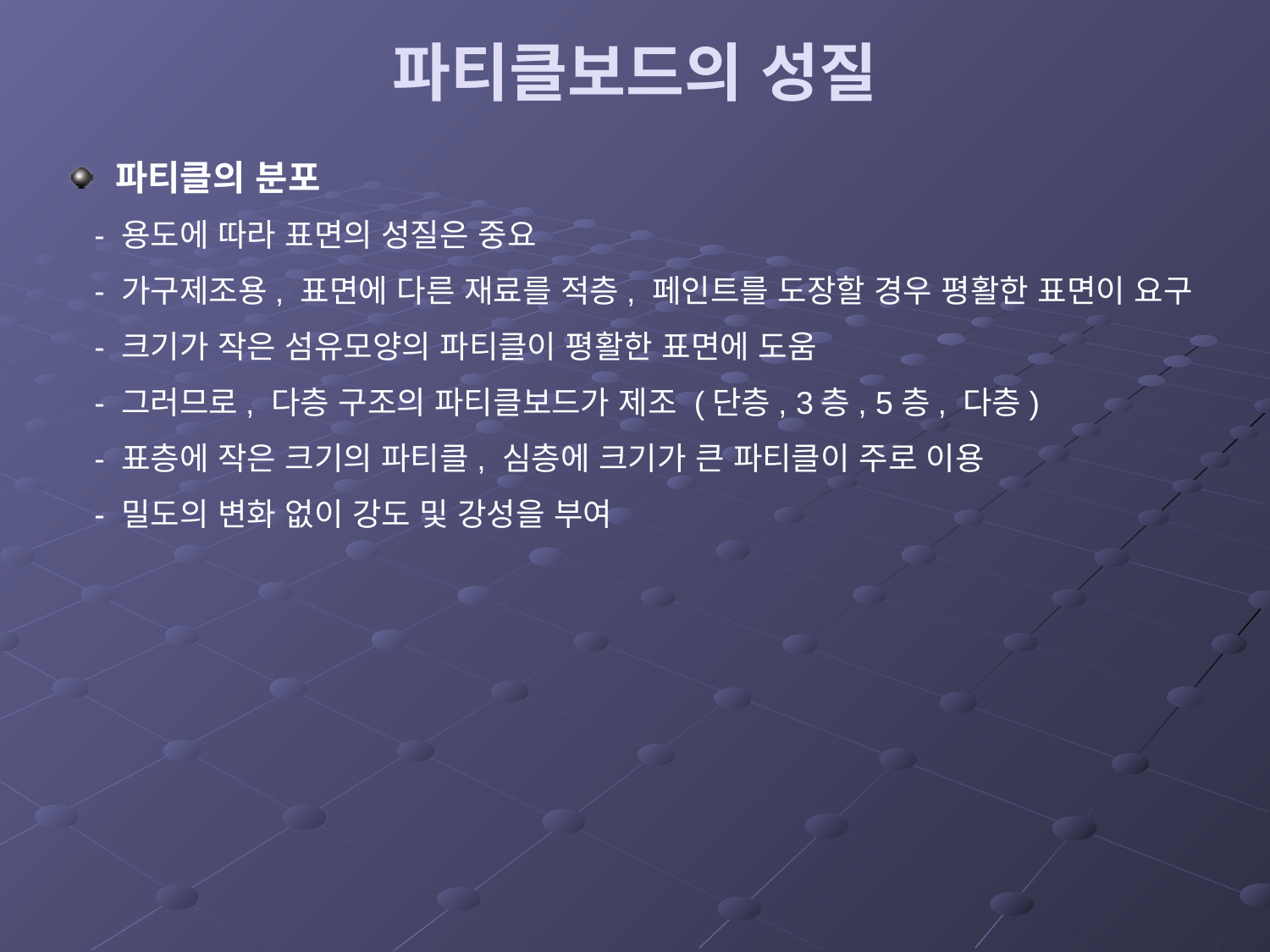

# 파티클보드의 성질
파티클의 분포
   - 용도에 따라 표면의 성질은 중요
   - 가구제조용, 표면에 다른 재료를 적층, 페인트를 도장할 경우 평활한 표면이 요구
   - 크기가 작은 섬유모양의 파티클이 평활한 표면에 도움
   - 그러므로, 다층 구조의 파티클보드가 제조 (단층, 3층, 5층, 다층)
   - 표층에 작은 크기의 파티클, 심층에 크기가 큰 파티클이 주로 이용
   - 밀도의 변화 없이 강도 및 강성을 부여